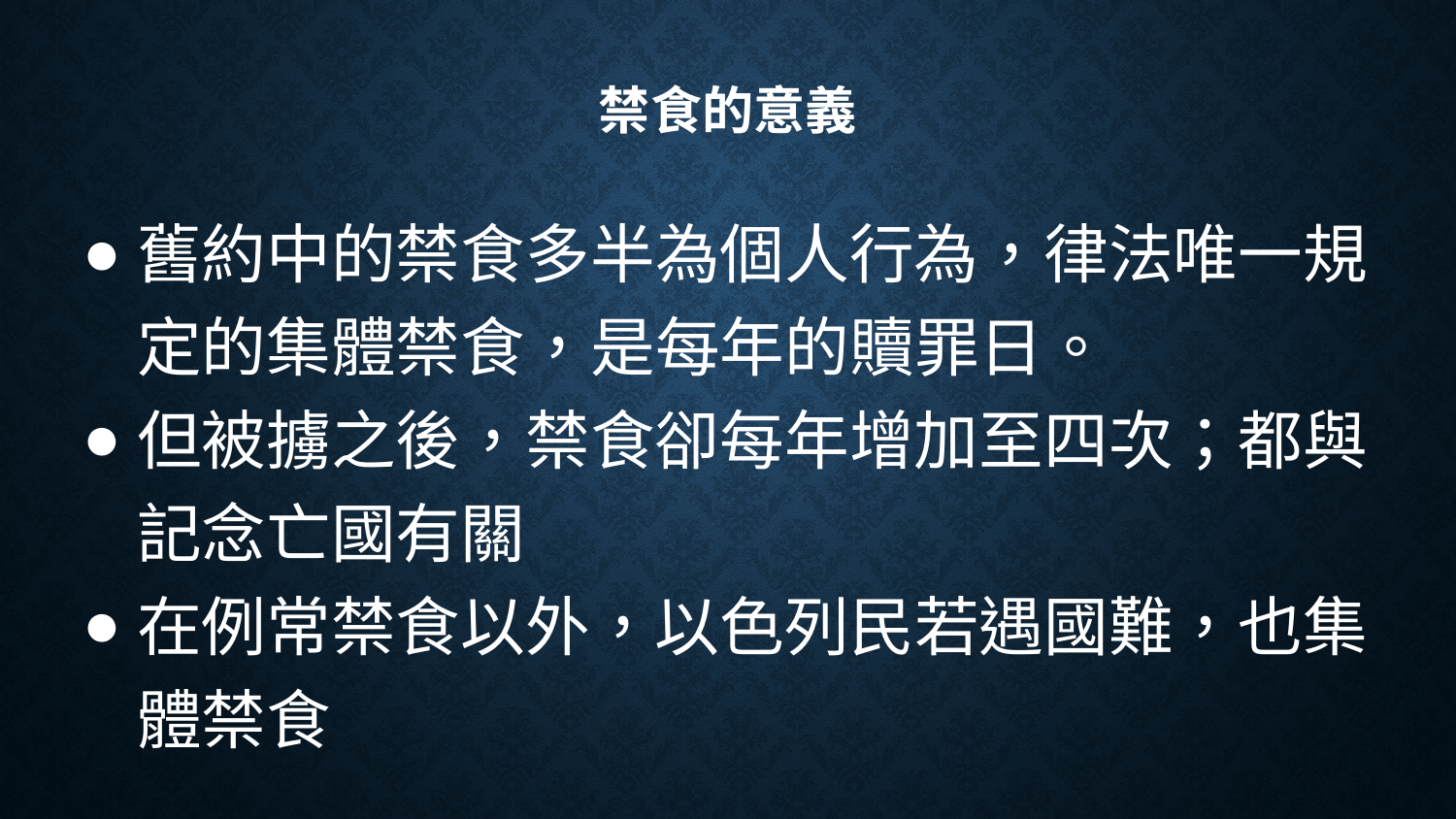

# 禁食的意義
舊約中的禁食多半為個人行為，律法唯一規定的集體禁食，是每年的贖罪日。
但被擄之後，禁食卻每年增加至四次；都與記念亡國有關
在例常禁食以外，以色列民若遇國難，也集體禁食